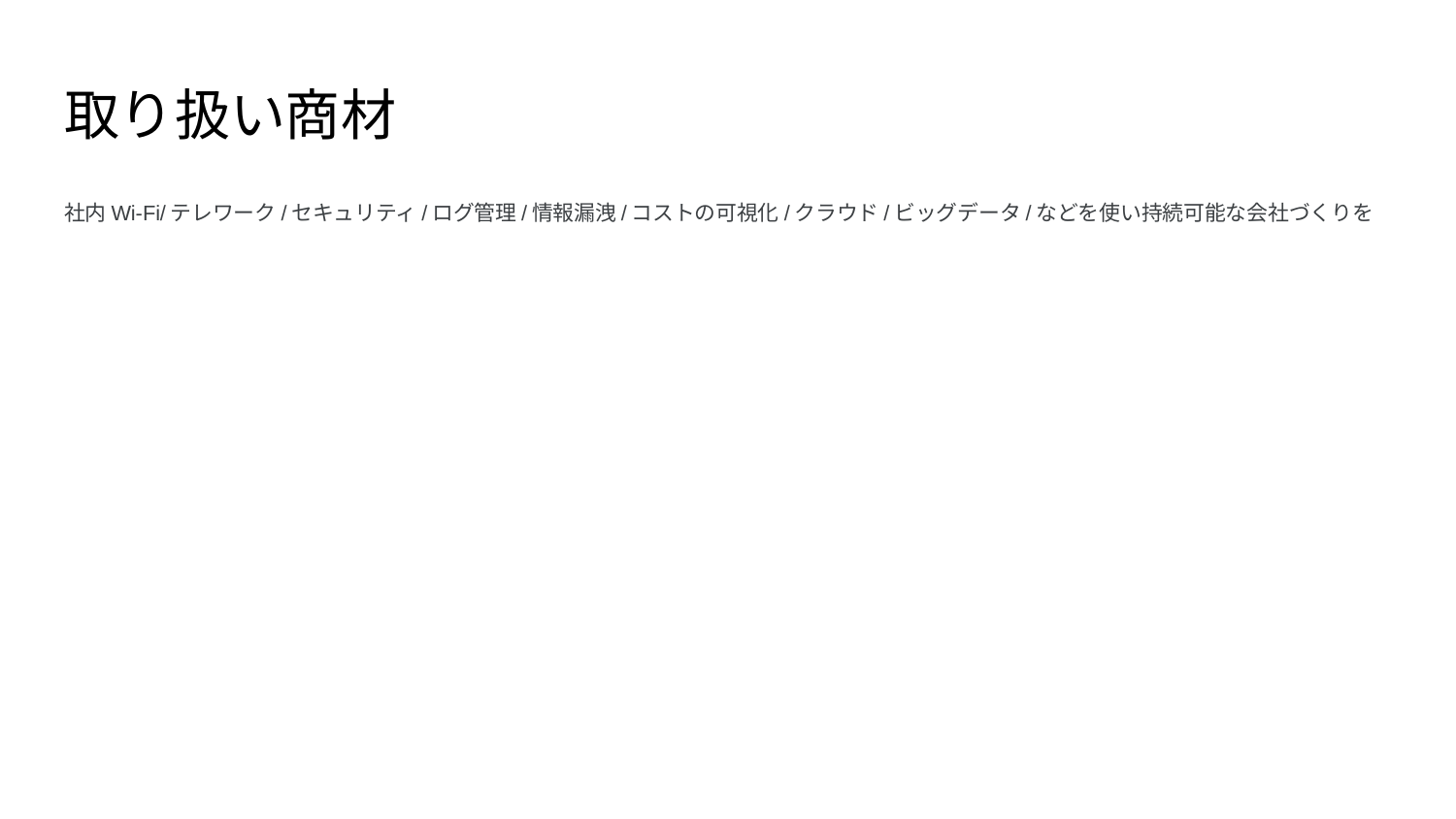

# 取り扱い商材
社内Wi-Fi/テレワーク/セキュリティ/ログ管理/情報漏洩/コストの可視化/クラウド/ビッグデータ/などを使い持続可能な会社づくりを